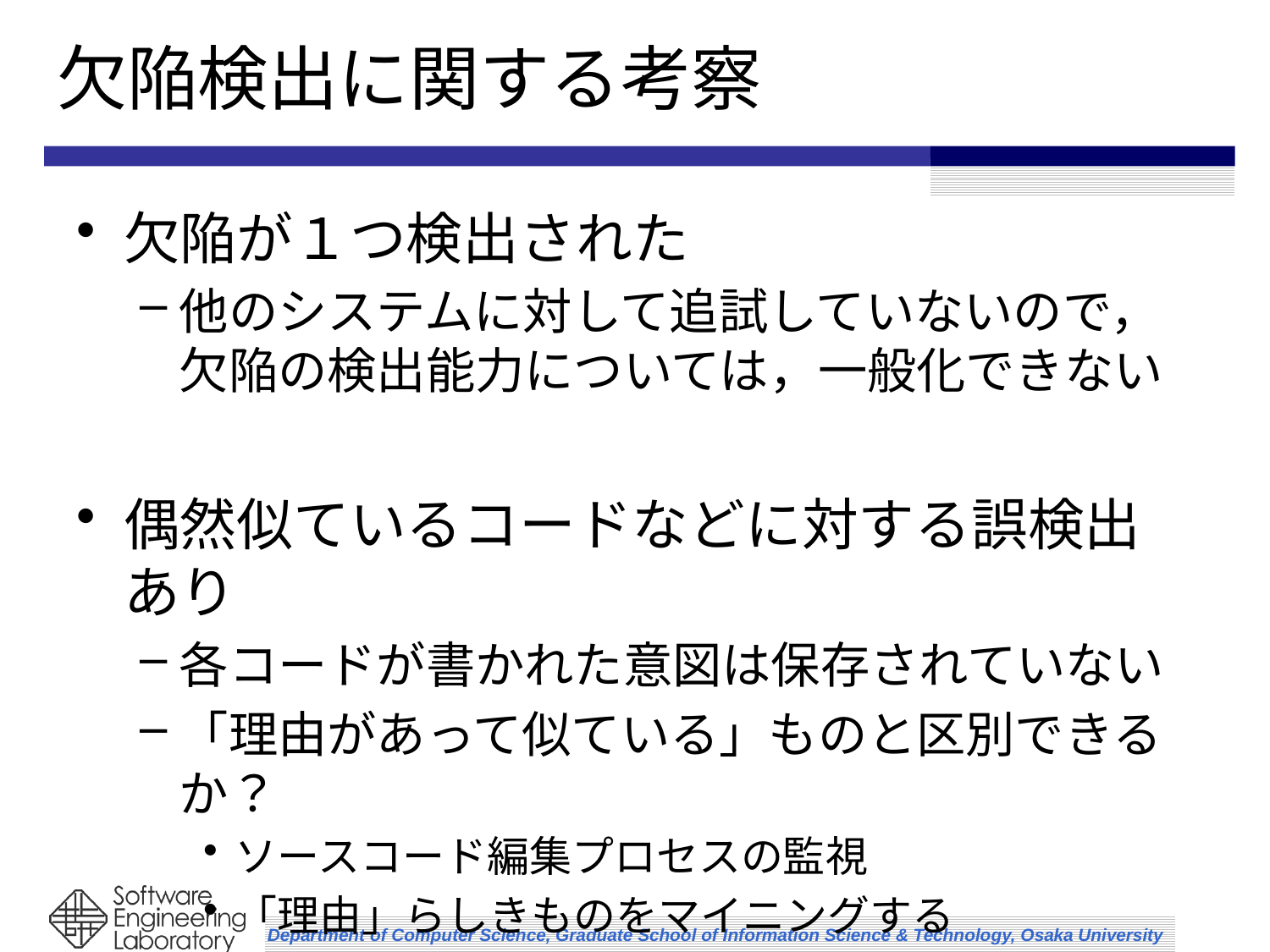

# 欠陥検出に関する考察
欠陥が１つ検出された
他のシステムに対して追試していないので，欠陥の検出能力については，一般化できない

偶然似ているコードなどに対する誤検出あり
各コードが書かれた意図は保存されていない
「理由があって似ている」ものと区別できるか？
ソースコード編集プロセスの監視
「理由」らしきものをマイニングする